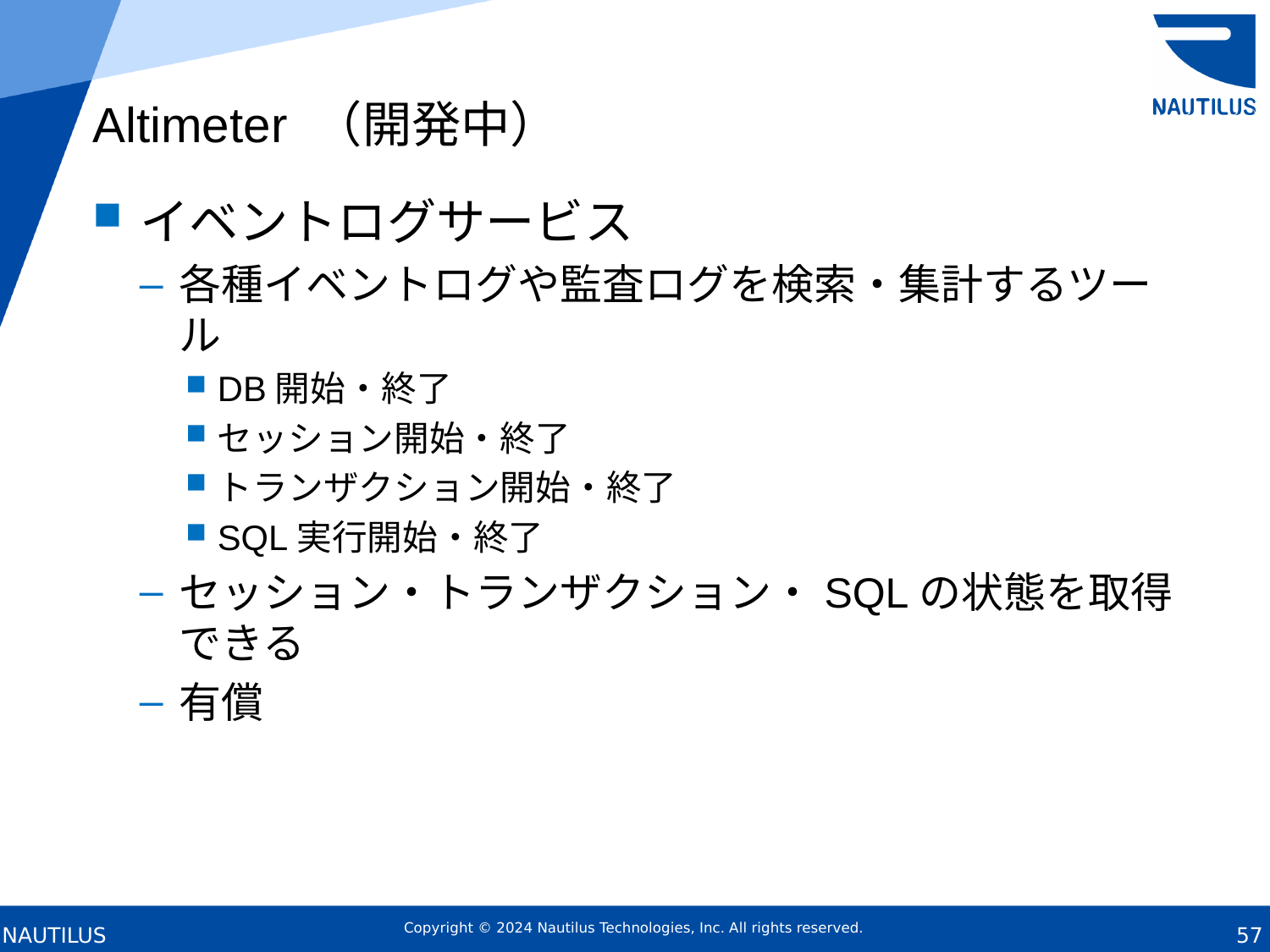

# Altimeter （開発中）
イベントログサービス
各種イベントログや監査ログを検索・集計するツール
DB開始・終了
セッション開始・終了
トランザクション開始・終了
SQL実行開始・終了
セッション・トランザクション・SQLの状態を取得できる
有償